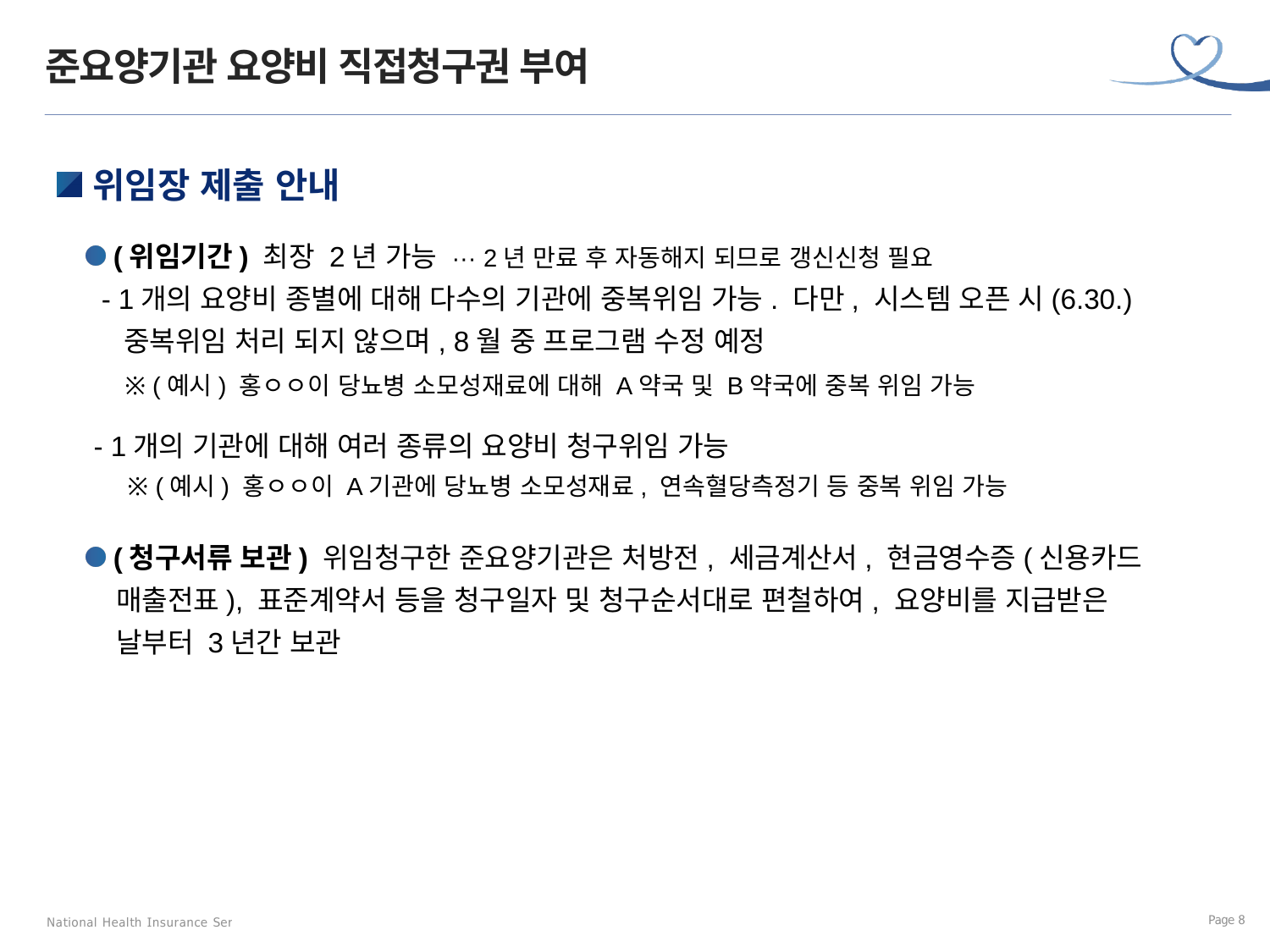

준요양기관 요양비 직접청구권 부여
위임장 제출 안내
(위임기간) 최장 2년 가능 ··· 2년 만료 후 자동해지 되므로 갱신신청 필요
  - 1개의 요양비 종별에 대해 다수의 기관에 중복위임 가능. 다만, 시스템 오픈 시(6.30.)
    중복위임 처리 되지 않으며, 8월 중 프로그램 수정 예정
     ※ (예시) 홍ㅇㅇ이 당뇨병 소모성재료에 대해 A약국 및 B약국에 중복 위임 가능

 - 1개의 기관에 대해 여러 종류의 요양비 청구위임 가능
      ※ (예시) 홍ㅇㅇ이 A기관에 당뇨병 소모성재료, 연속혈당측정기 등 중복 위임 가능

(청구서류 보관) 위임청구한 준요양기관은 처방전, 세금계산서, 현금영수증(신용카드
   매출전표), 표준계약서 등을 청구일자 및 청구순서대로 편철하여, 요양비를 지급받은
   날부터 3년간 보관